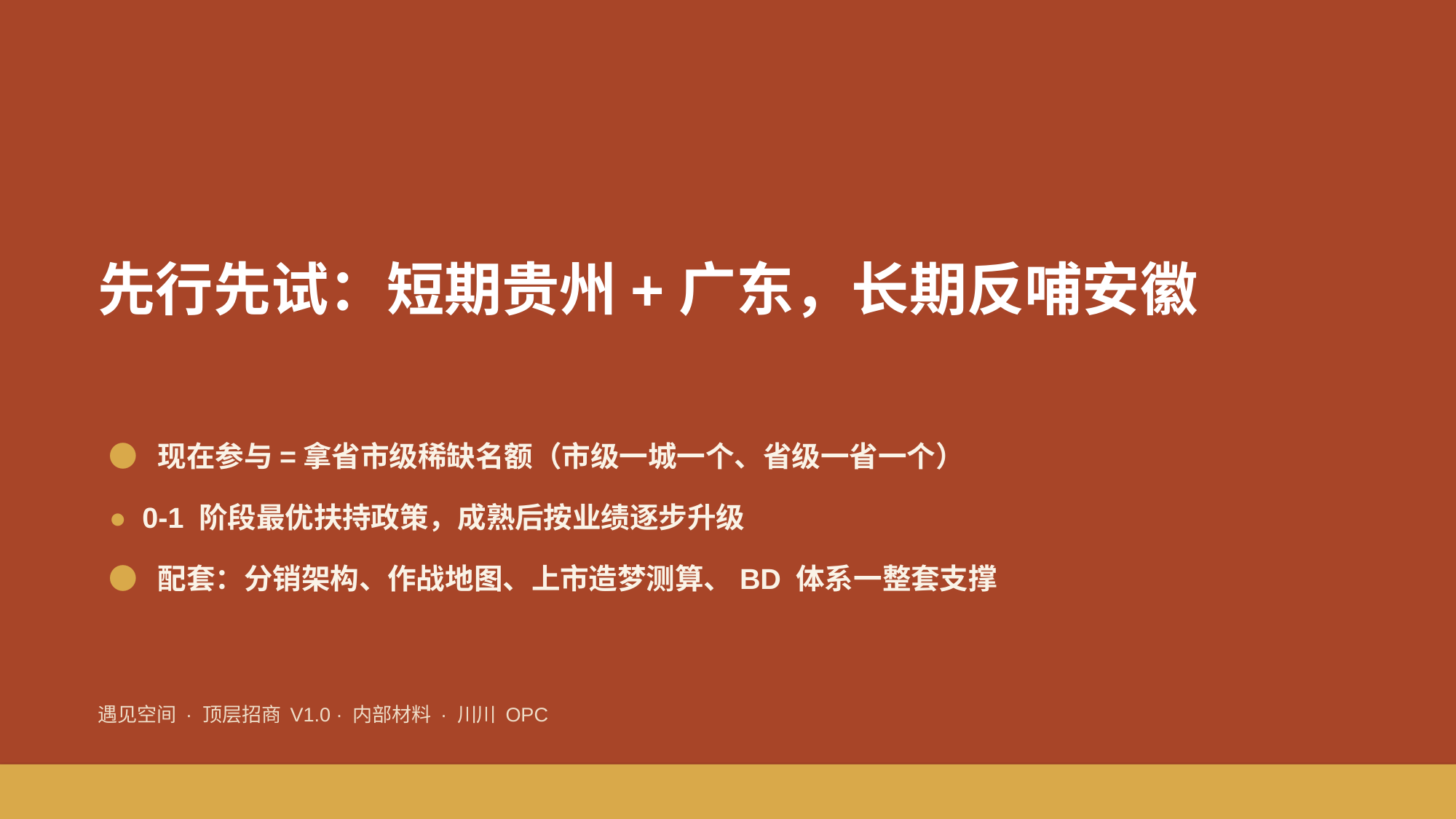

先行先试：短期贵州+广东，长期反哺安徽
●  现在参与=拿省市级稀缺名额（市级一城一个、省级一省一个）
●  0-1 阶段最优扶持政策，成熟后按业绩逐步升级
●  配套：分销架构、作战地图、上市造梦测算、BD 体系一整套支撑
遇见空间 · 顶层招商 V1.0 · 内部材料 · 川川 OPC